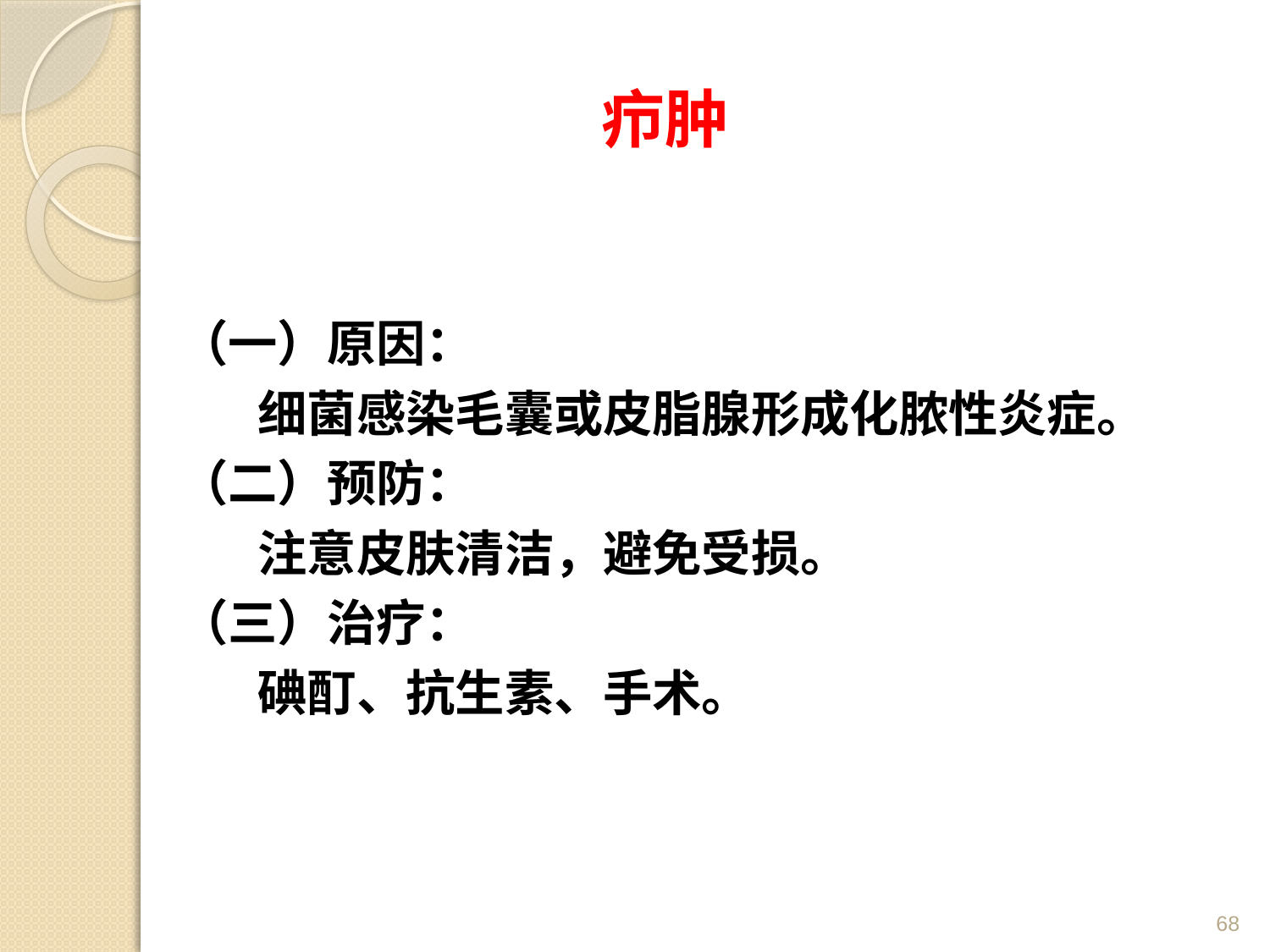

# 疖肿
（一）原因：
      细菌感染毛囊或皮脂腺形成化脓性炎症。
（二）预防：
      注意皮肤清洁，避免受损。
（三）治疗：
      碘酊、抗生素、手术。
68